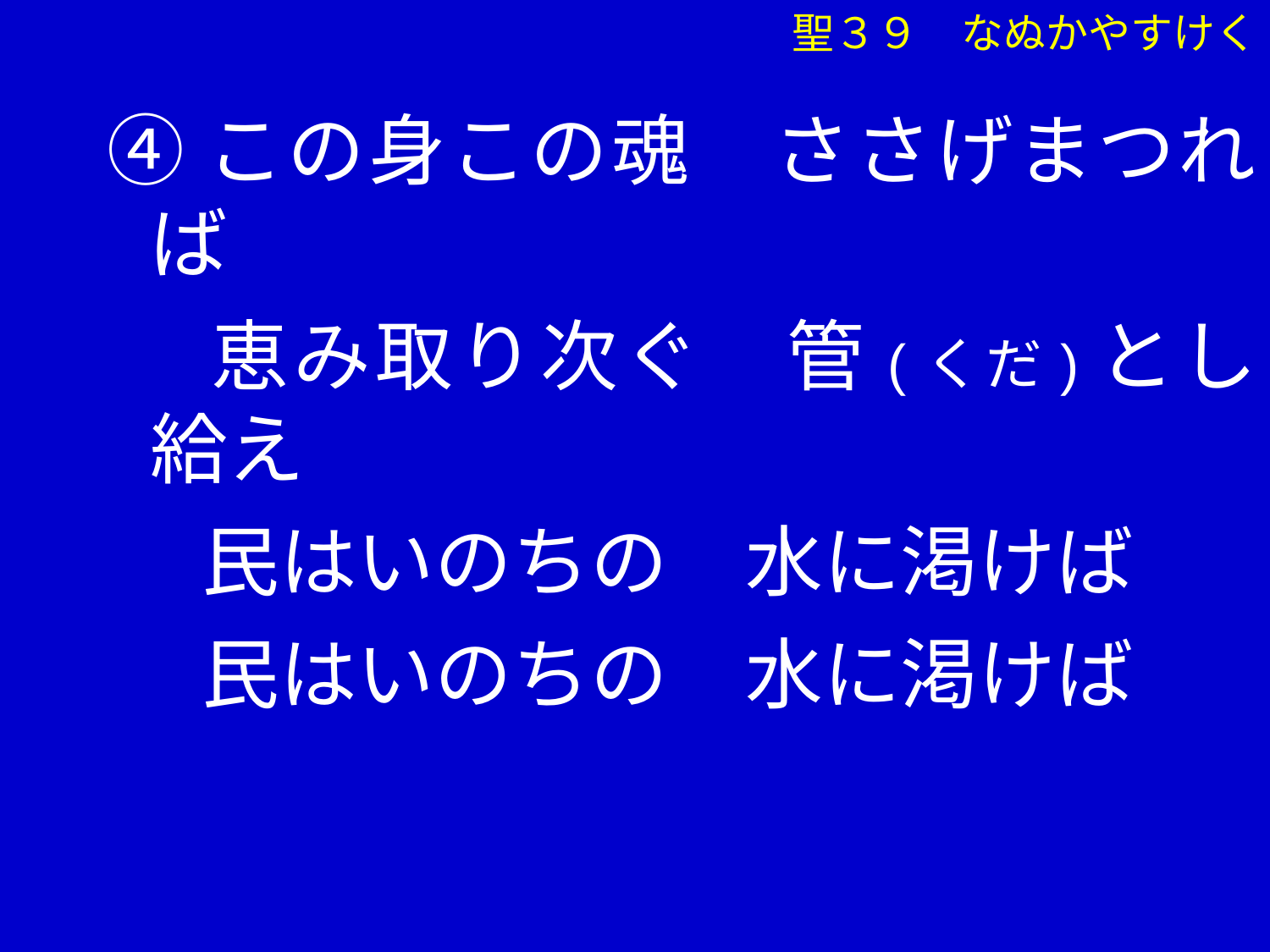

④この身この魂　ささげまつれば
　 恵み取り次ぐ　管(くだ)とし給え
　 民はいのちの　水に渇けば
　 民はいのちの　水に渇けば
聖３９　なぬかやすけく